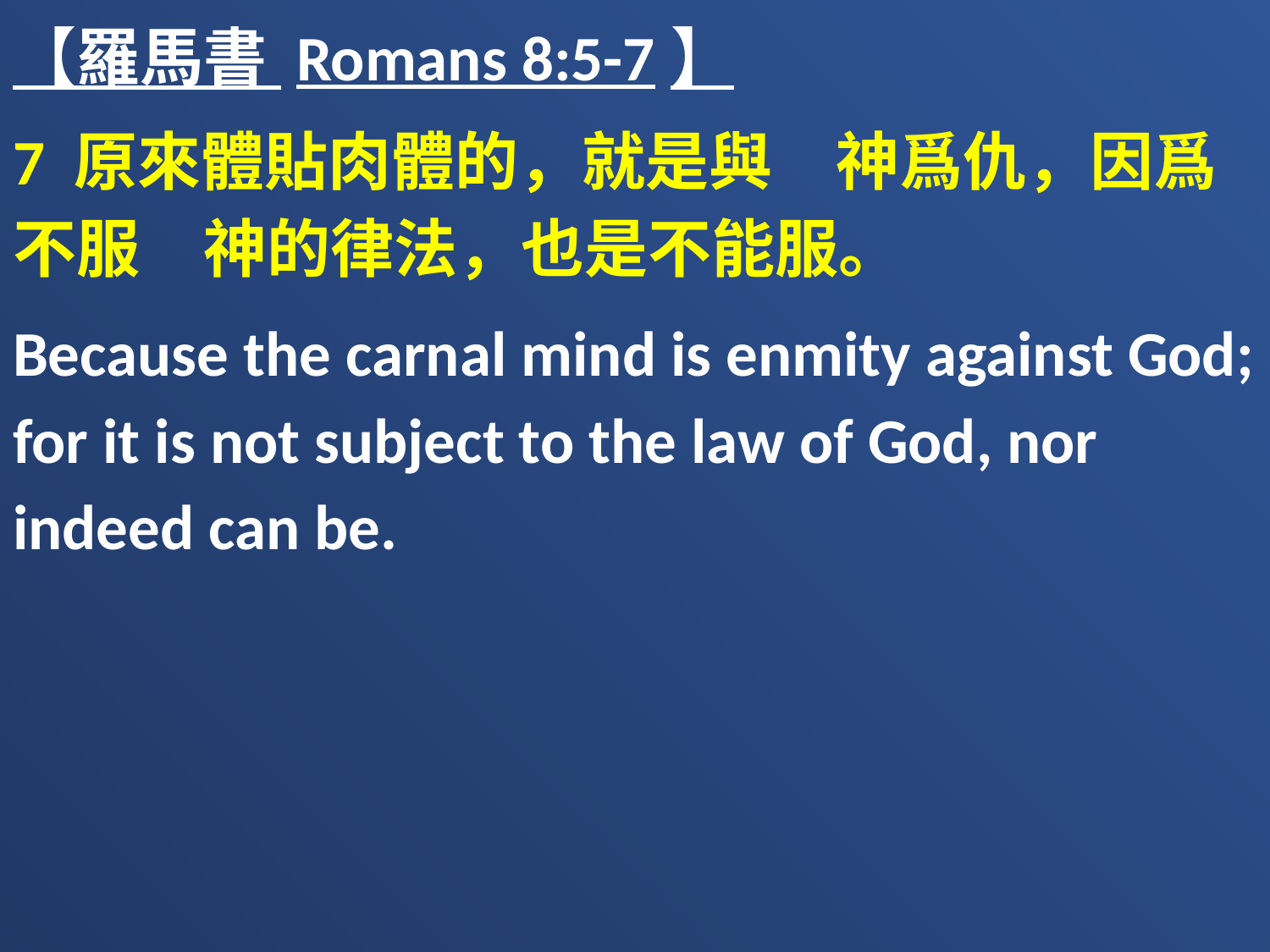

【羅馬書 Romans 8:5-7】
7 原來體貼肉體的，就是與　神爲仇，因爲不服　神的律法，也是不能服。
Because the carnal mind is enmity against God; for it is not subject to the law of God, nor indeed can be.